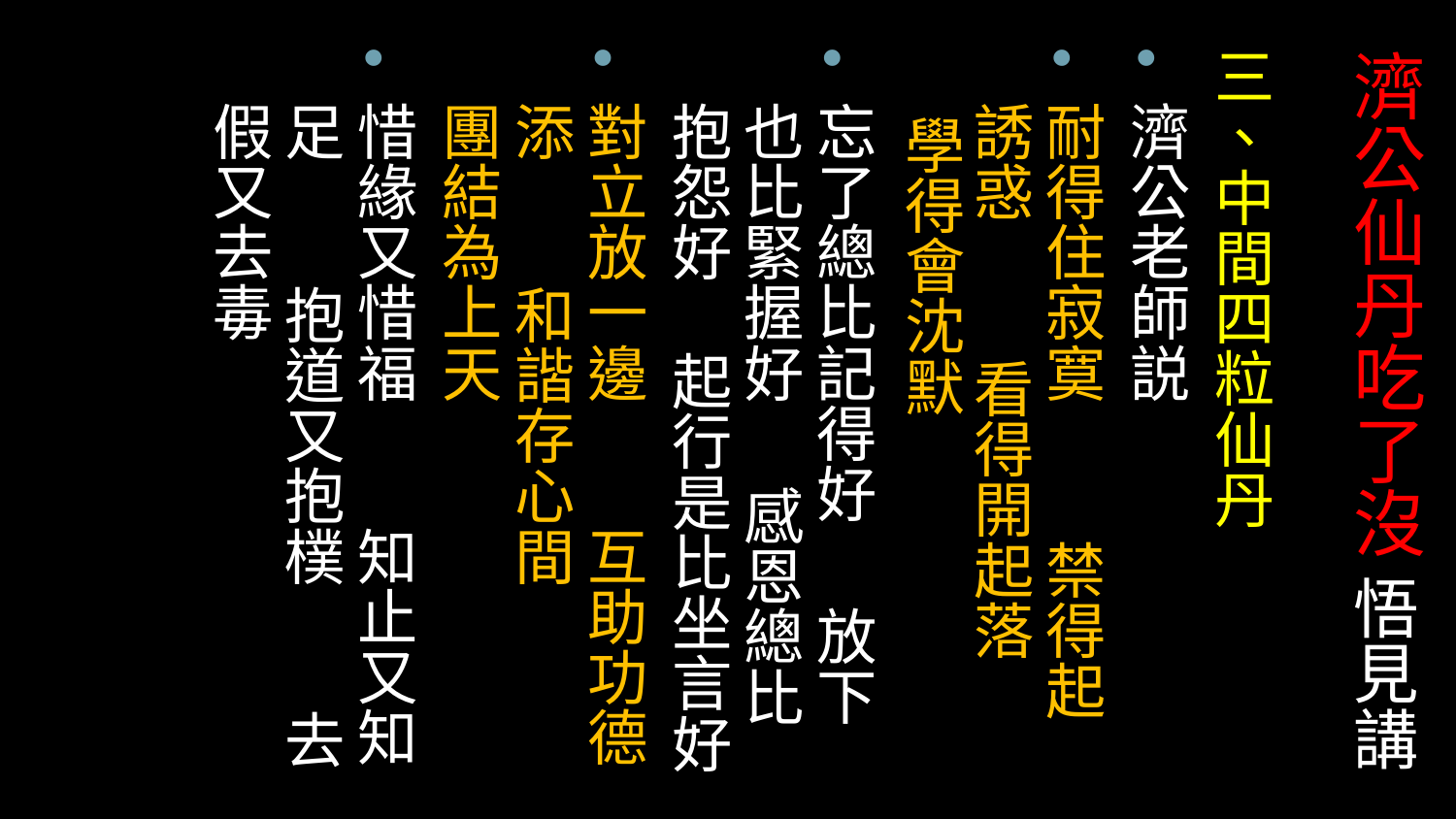

三、中間四粒仙丹
濟公老師説
耐得住寂寞          禁得起誘惑          看得開起落          學得會沈默
忘了總比記得好      放下也比緊握好      感恩總比抱怨好     起行是比坐言好
對立放一邊         互助功德添         和諧存心間          團結為上天
惜緣又惜福         知止又知足         抱道又抱樸         去假又去毒

# 濟公仙丹吃了沒 悟見講